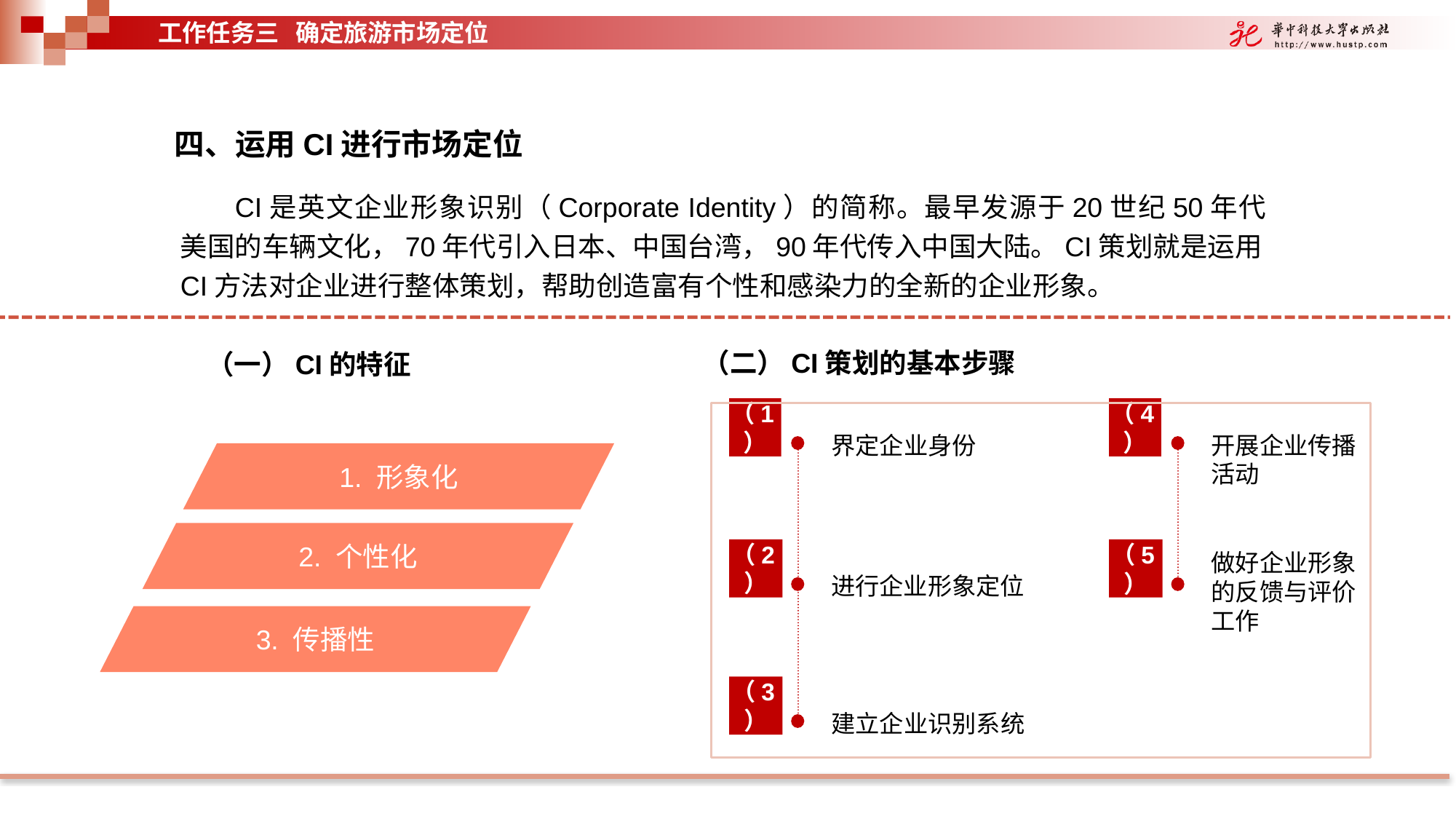

工作任务三   确定旅游市场定位
四、运用CI进行市场定位
CI是英文企业形象识别（Corporate Identity）的简称。最早发源于20世纪50年代美国的车辆文化，70年代引入日本、中国台湾，90年代传入中国大陆。CI策划就是运用CI方法对企业进行整体策划，帮助创造富有个性和感染力的全新的企业形象。

（二）CI策划的基本步骤
（一）CI的特征

界定企业身份
（1）

进行企业形象定位
（2）

建立企业识别系统
（3）

开展企业传播活动
（4）

做好企业形象的反馈与评价工作
（5）

1. 形象化
2. 个性化
3. 传播性